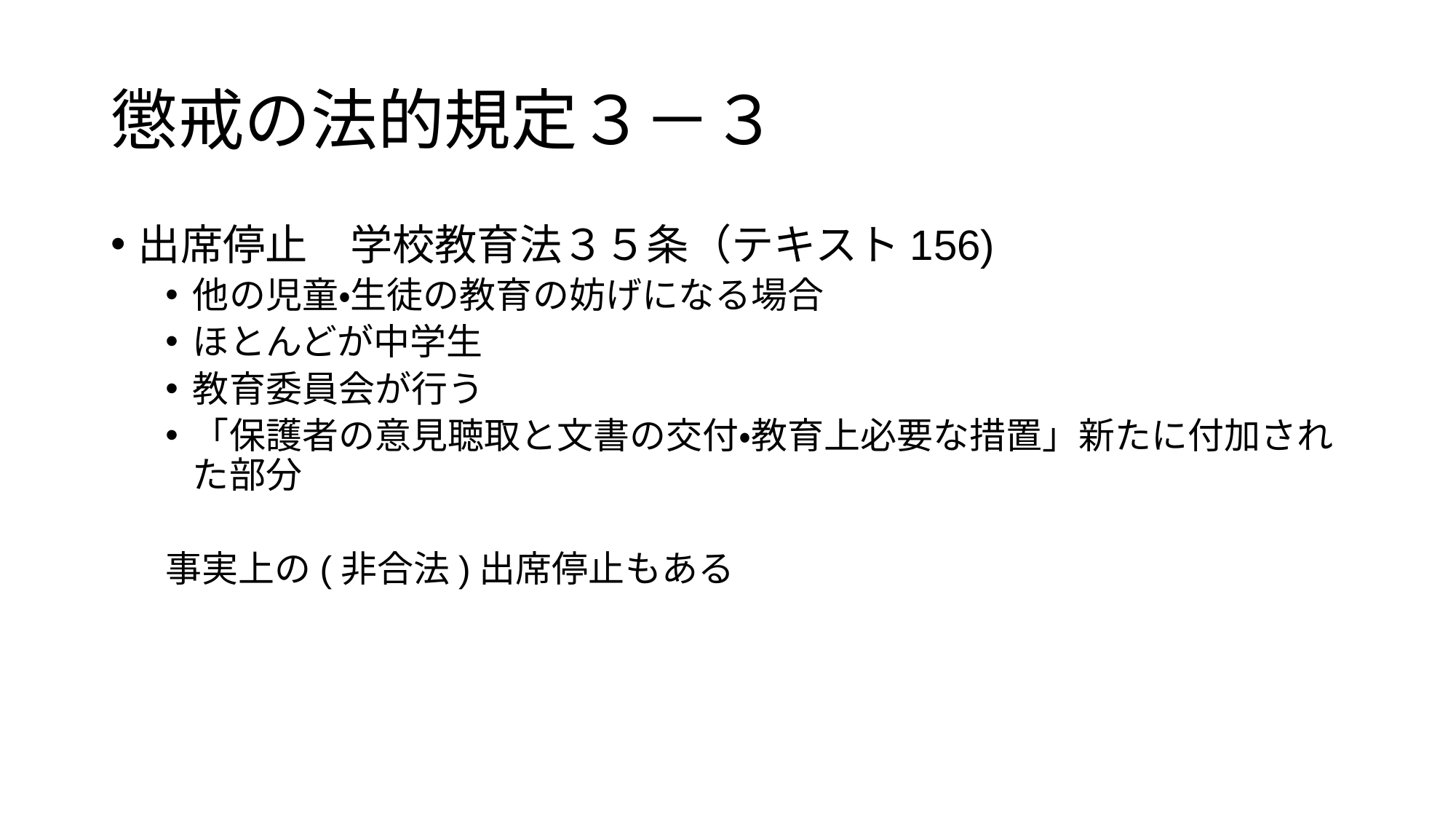

# 懲戒の法的規定３－３
出席停止　学校教育法３５条（テキスト156)
他の児童・生徒の教育の妨げになる場合
ほとんどが中学生
教育委員会が行う
「保護者の意見聴取と文書の交付・教育上必要な措置」新たに付加された部分

事実上の(非合法)出席停止もある